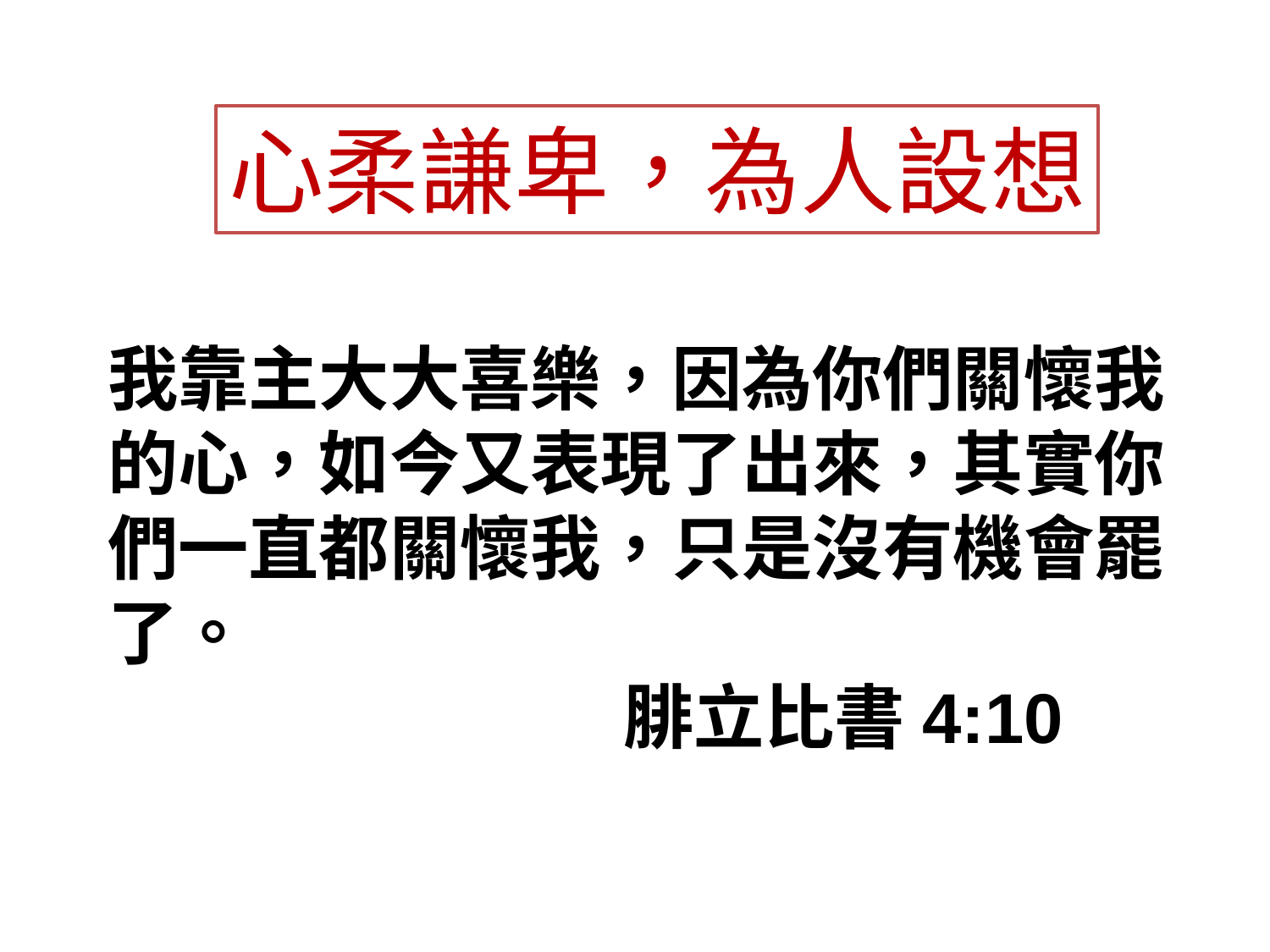

心柔謙卑，為人設想
我靠主大大喜樂，因為你們關懷我的心，如今又表現了出來，其實你們一直都關懷我，只是沒有機會罷了。
                               腓立比書4:10